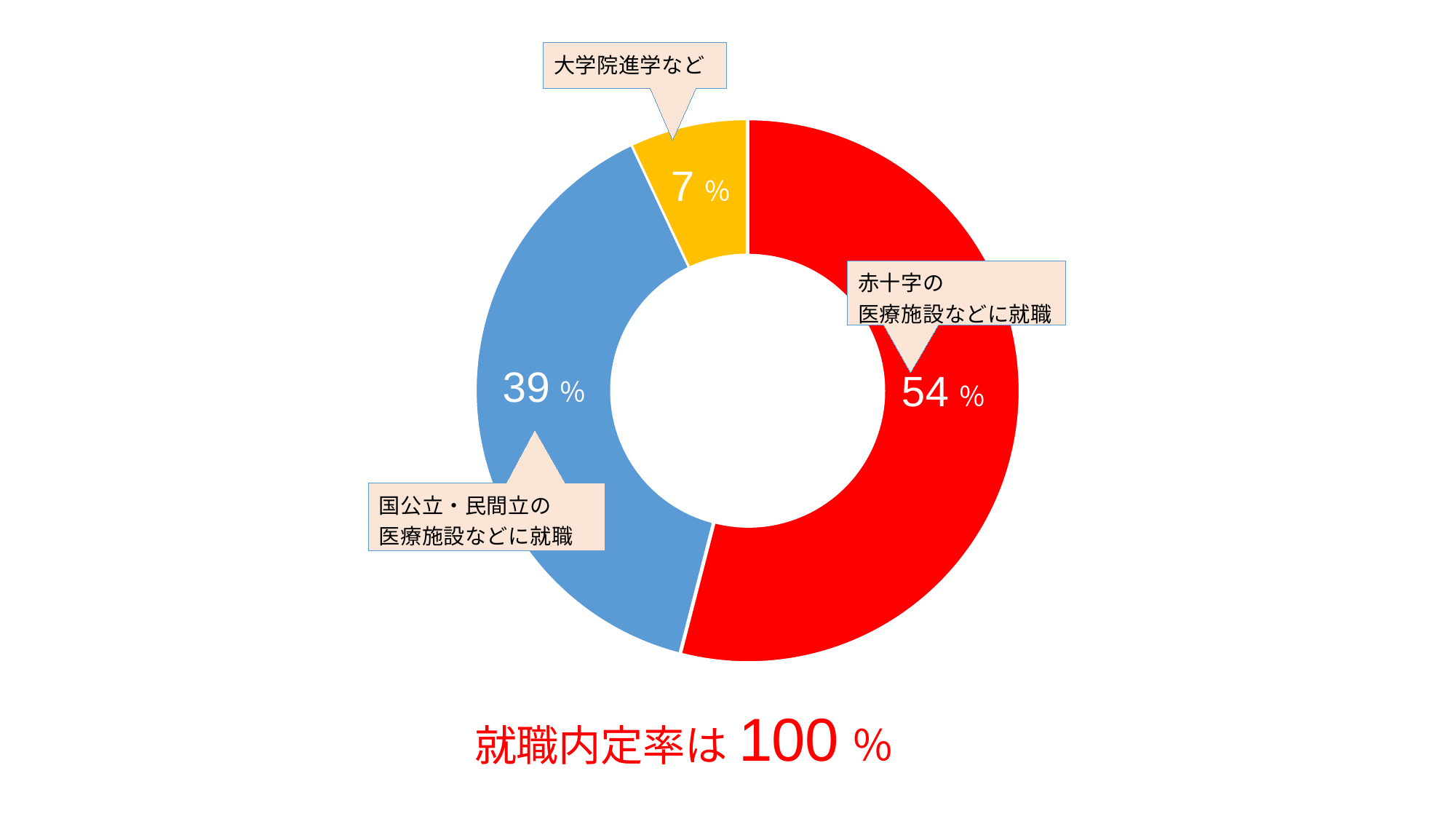

### Chart

| Category |  |
|---|---|
| 赤十字の
医療施設などに就職 | 0.54 |
| 国公立・民間立の医療施設などに就職 | 0.39 |
| 大学院進学など | 0.07 |